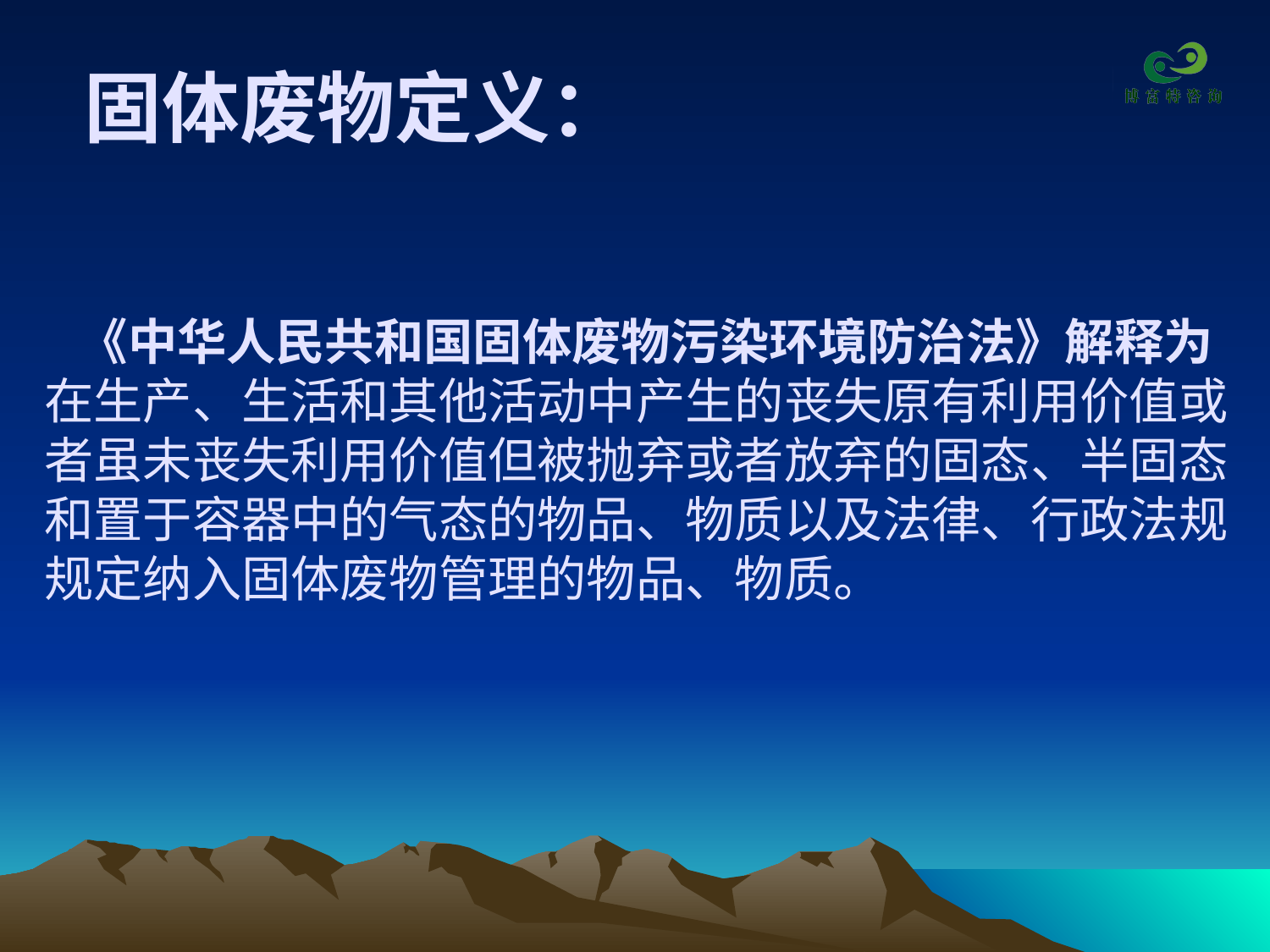

# 固体废物定义：
  《中华人民共和国固体废物污染环境防治法》解释为在生产、生活和其他活动中产生的丧失原有利用价值或者虽未丧失利用价值但被抛弃或者放弃的固态、半固态和置于容器中的气态的物品、物质以及法律、行政法规规定纳入固体废物管理的物品、物质。